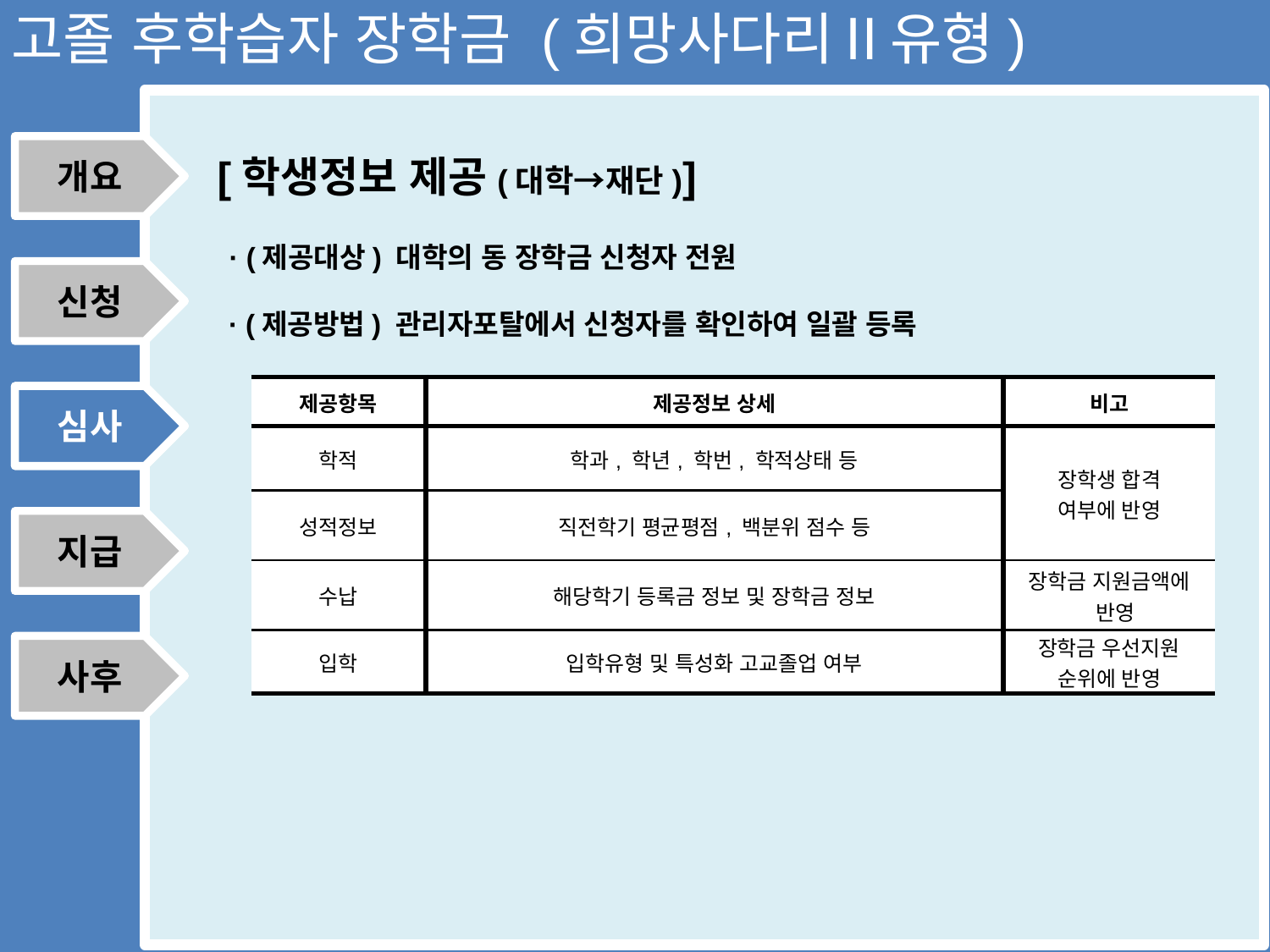

고졸 후학습자 장학금 (희망사다리Ⅱ유형)

개요
[학생정보 제공(대학→재단)]
· (제공대상) 대학의 동 장학금 신청자 전원
신청
· (제공방법) 관리자포탈에서 신청자를 확인하여 일괄 등록
| 제공항목 | 제공정보 상세 | 비고 |
| --- | --- | --- |
| 학적 | 학과, 학년, 학번, 학적상태 등 | 장학생 합격 여부에 반영 |
| 성적정보 | 직전학기 평균평점, 백분위 점수 등 |  |
| 수납 | 해당학기 등록금 정보 및 장학금 정보 | 장학금 지원금액에 반영 |
| 입학 | 입학유형 및 특성화 고교졸업 여부 | 장학금 우선지원 순위에 반영 |
심사
심사
지급
사후